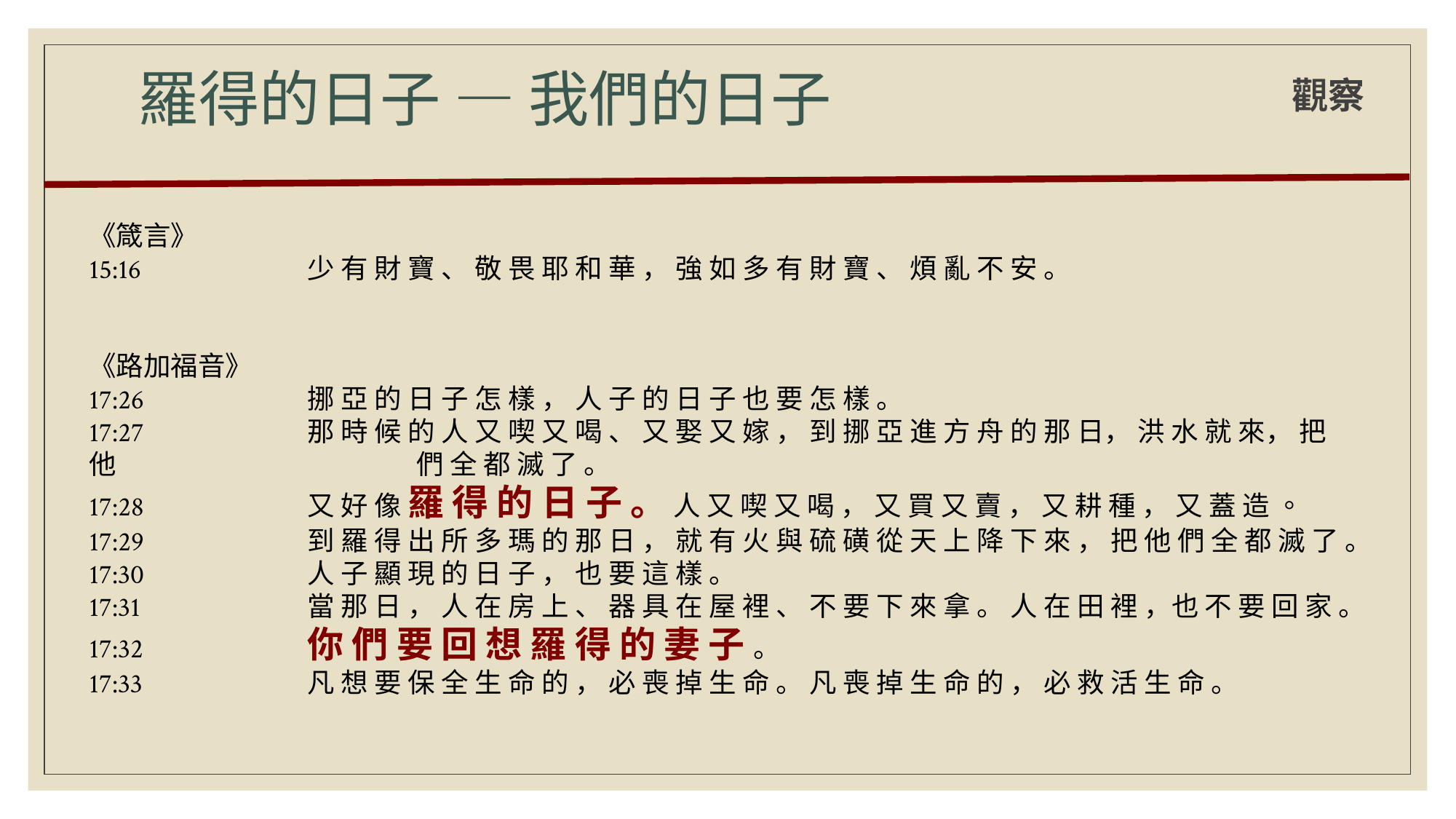

觀察
# 羅得的日子 — 我們的日子
《箴言》
15:16	  	少 有 財 寶 、 敬 畏 耶 和 華 ， 強 如 多 有 財 寶 、 煩 亂 不 安 。
《路加福音》
17:26	  	挪 亞 的 日 子 怎 樣 ， 人 子 的 日 子 也 要 怎 樣 。
17:27	  	那 時 候 的 人 又 喫 又 喝 、 又 娶 又 嫁 ， 到 挪 亞 進 方 舟 的 那 日， 洪 水 就 來， 把 他   			們 全 都 滅 了 。
17:28	  	又 好 像 羅 得 的 日 子 。 人 又 喫 又 喝 ， 又 買 又 賣 ， 又 耕 種 ， 又 蓋 造 。
17:29	  	到 羅 得 出 所 多 瑪 的 那 日 ， 就 有 火 與 硫 磺 從 天 上 降 下 來 ， 把 他 們 全 都 滅 了 。
17:30	  	人 子 顯 現 的 日 子 ， 也 要 這 樣 。
17:31	  	當 那 日 ， 人 在 房 上 、 器 具 在 屋 裡 、 不 要 下 來 拿 。 人 在 田 裡 ，也 不 要 回 家 。
17:32	  	你 們 要 回 想 羅 得 的 妻 子 。
17:33	  	凡 想 要 保 全 生 命 的 ， 必 喪 掉 生 命 。 凡 喪 掉 生 命 的 ， 必 救 活 生 命 。